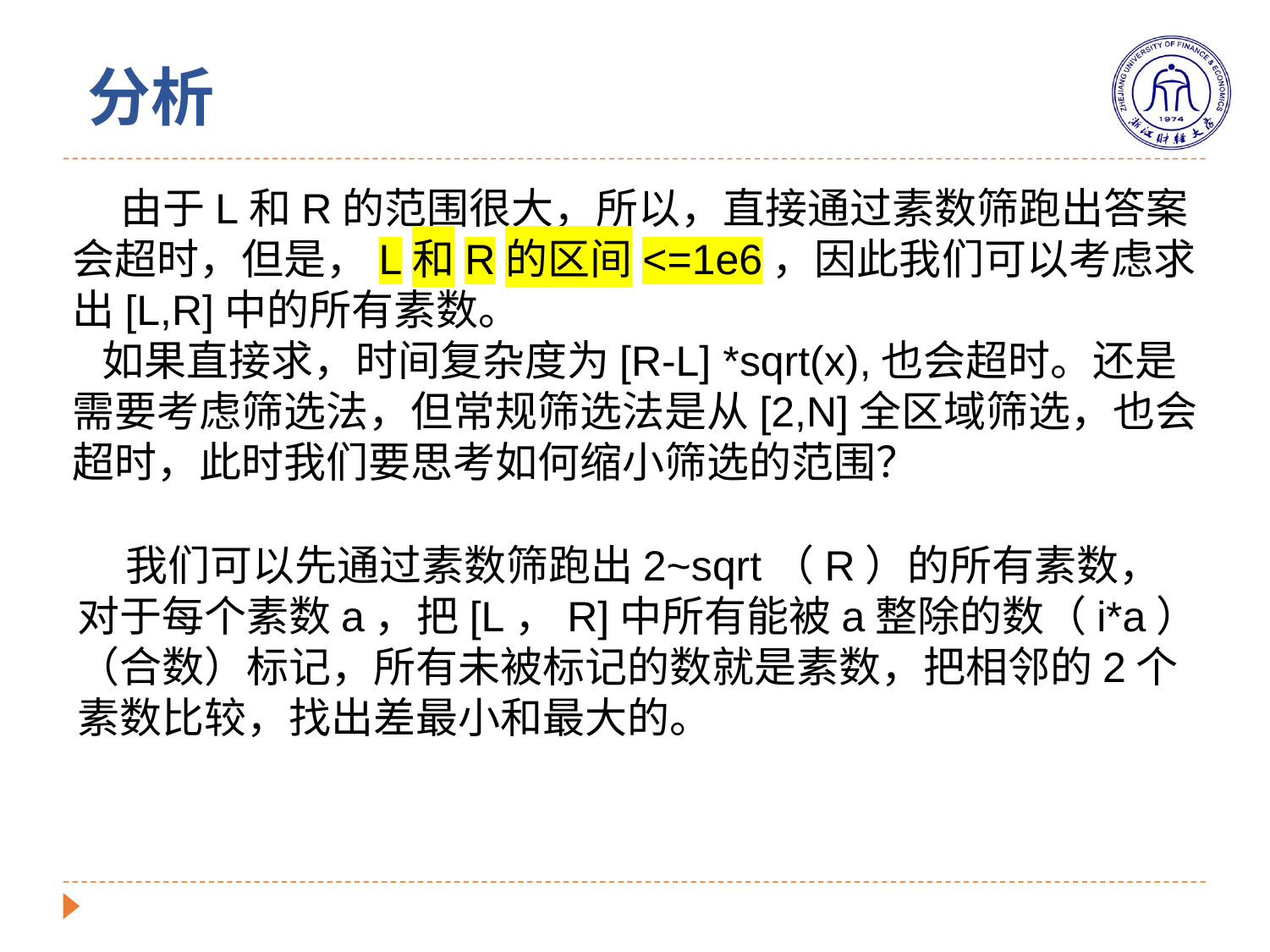

# 分析
    由于L和R的范围很大，所以，直接通过素数筛跑出答案会超时，但是，L和R的区间<=1e6，因此我们可以考虑求出[L,R]中的所有素数。
  如果直接求，时间复杂度为[R-L] *sqrt(x),也会超时。还是需要考虑筛选法，但常规筛选法是从[2,N]全区域筛选，也会超时，此时我们要思考如何缩小筛选的范围？
    我们可以先通过素数筛跑出2~sqrt（R）的所有素数，对于每个素数a，把[L，R]中所有能被a整除的数（i*a）（合数）标记，所有未被标记的数就是素数，把相邻的2个素数比较，找出差最小和最大的。

24